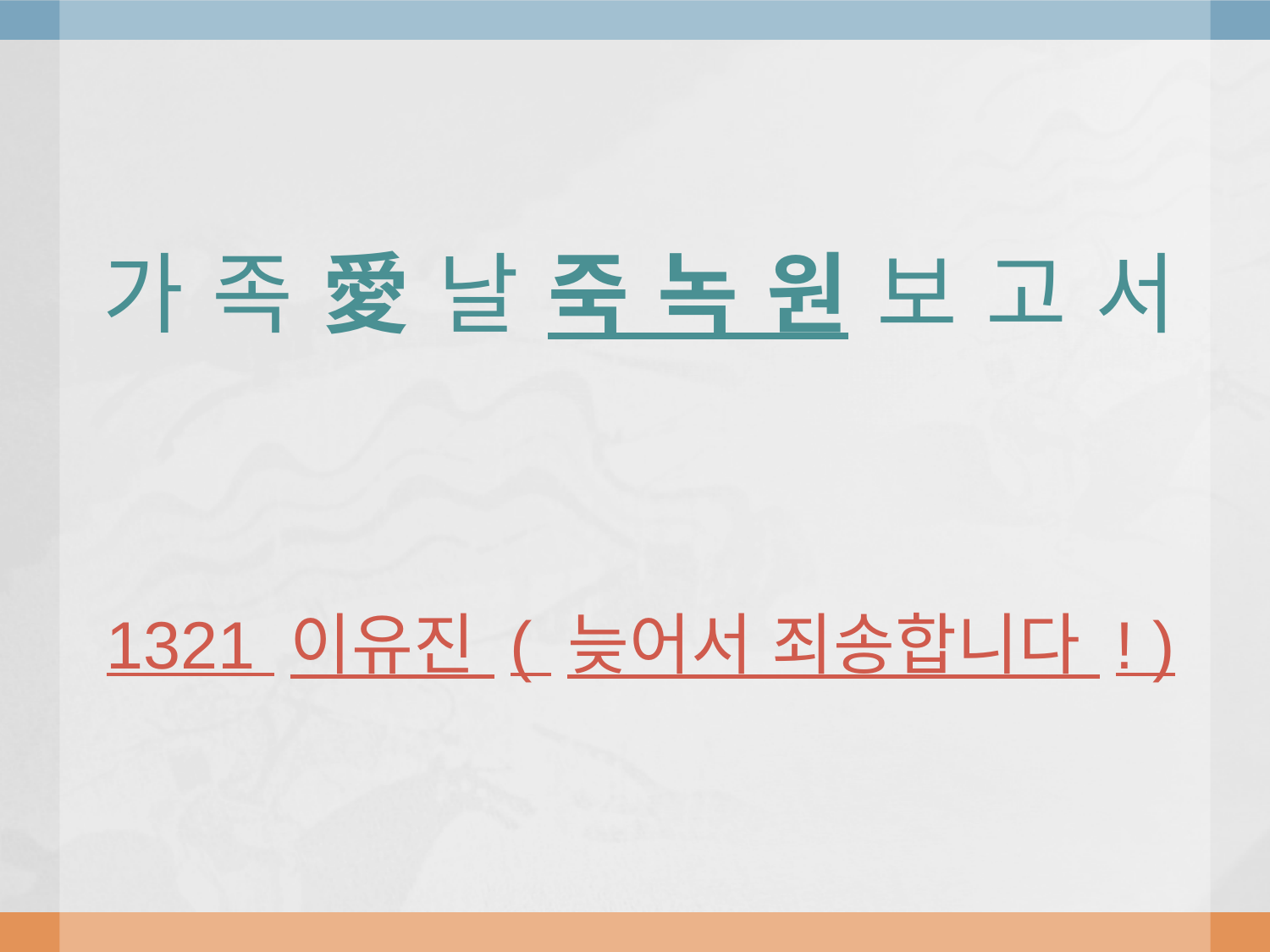

# 가 족 愛 날 죽 녹 원 보 고 서
1321 이유진 ( 늦어서 죄송합니다 ! )